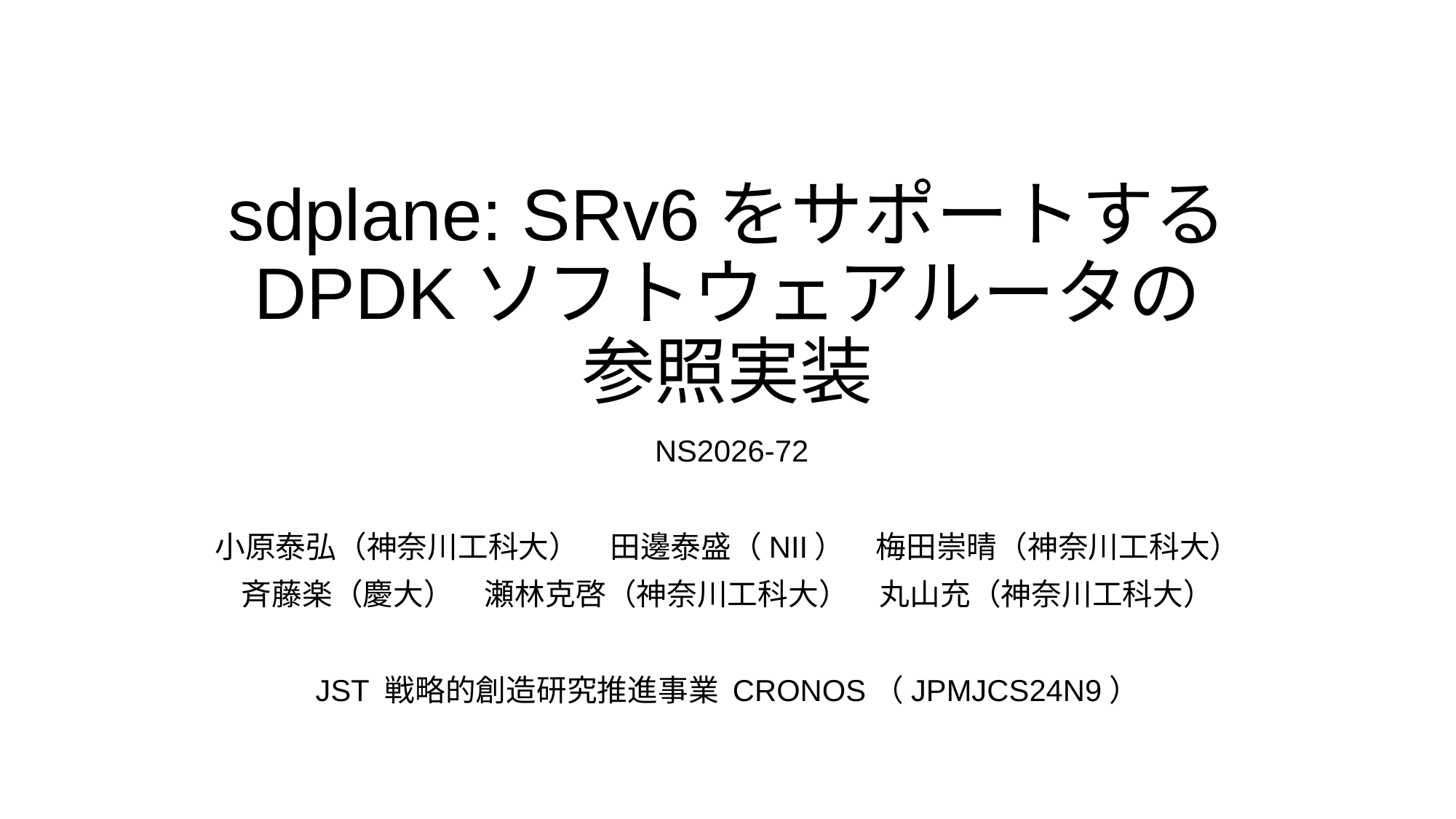

# sdplane: SRv6をサポートする DPDKソフトウェアルータの 参照実装
 NS2026-72

小原泰弘（神奈川工科大）　田邊泰盛（NII）　梅田崇晴（神奈川工科大）
斉藤楽（慶大）　瀬林克啓（神奈川工科大）　丸山充（神奈川工科大）

JST 戦略的創造研究推進事業 CRONOS（JPMJCS24N9）